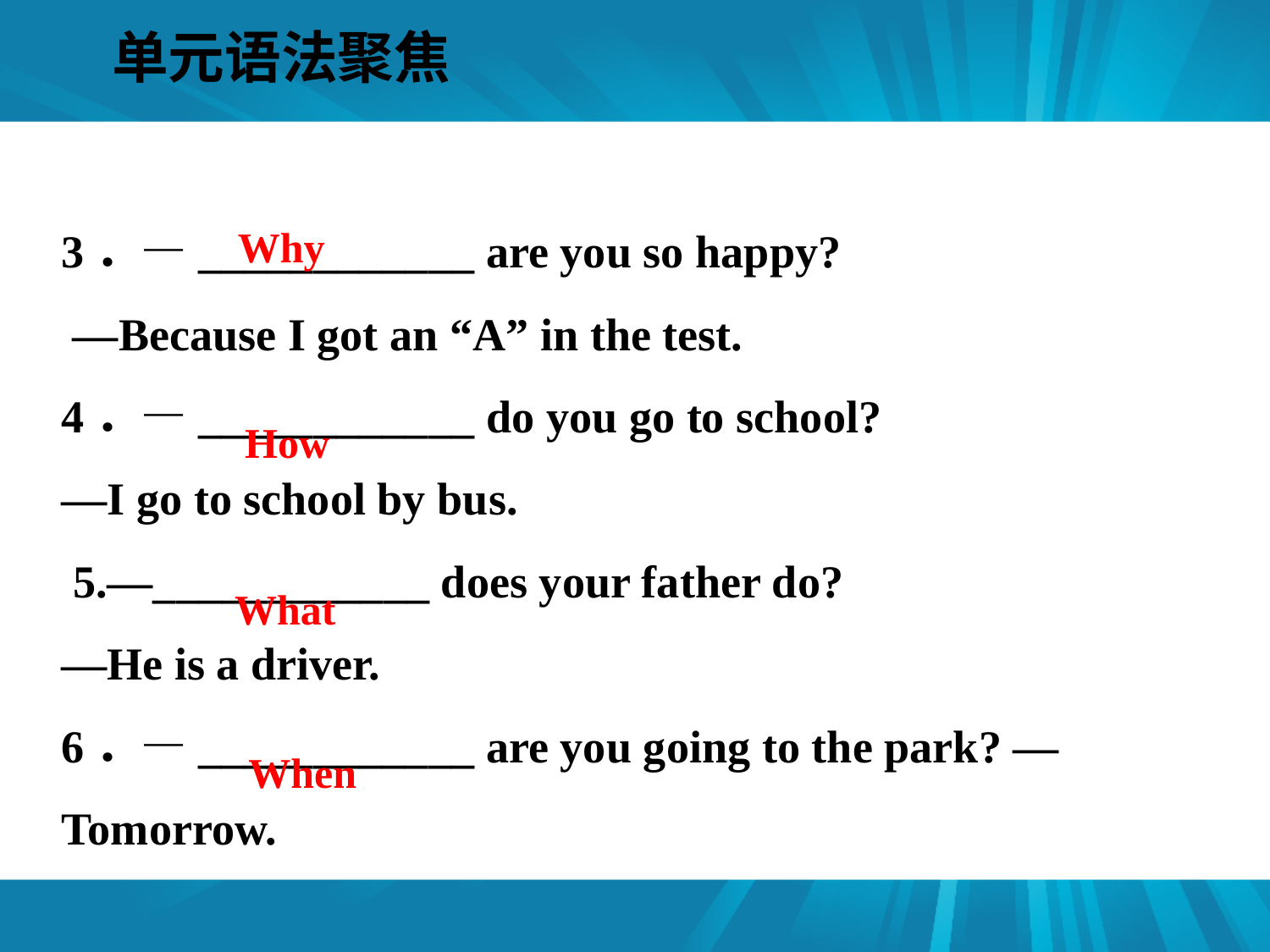

单元语法聚焦
#
Why
3．—____________ are you so happy?
 —Because I got an “A” in the test.
4．—____________ do you go to school?
—I go to school by bus.
 5.—____________ does your father do?
—He is a driver.
6．—____________ are you going to the park? —Tomorrow.
How
What
When